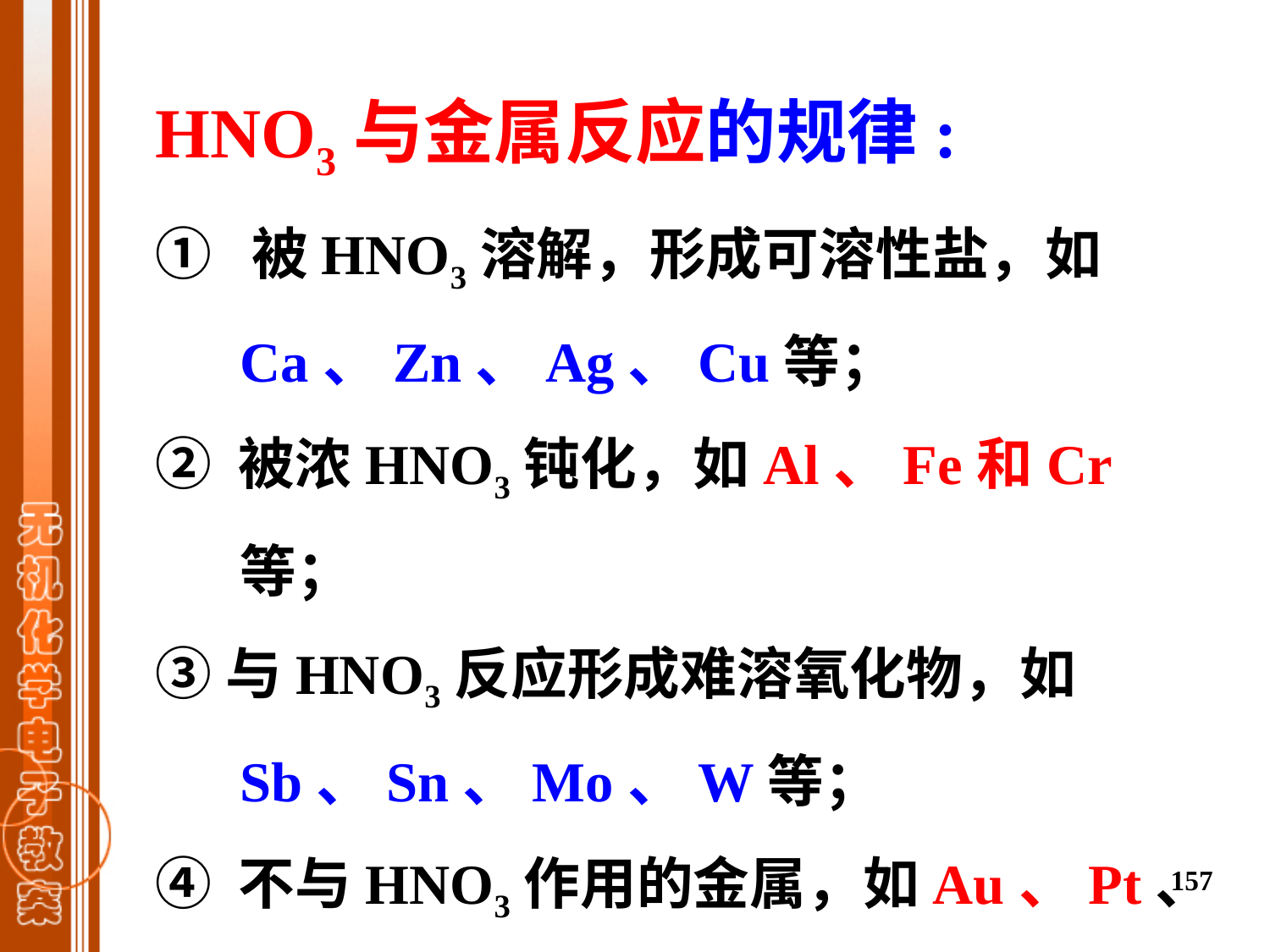

HNO3与金属反应的规律:
①  被HNO3溶解，形成可溶性盐，如Ca、Zn、Ag、Cu等；
② 被浓HNO3钝化，如Al、Fe和Cr等；
③与HNO3反应形成难溶氧化物，如Sb、Sn、Mo、W等；
④ 不与HNO3作用的金属，如Au、Pt、Ir、Ru、Rh、Ti、Nb、Ta等
157